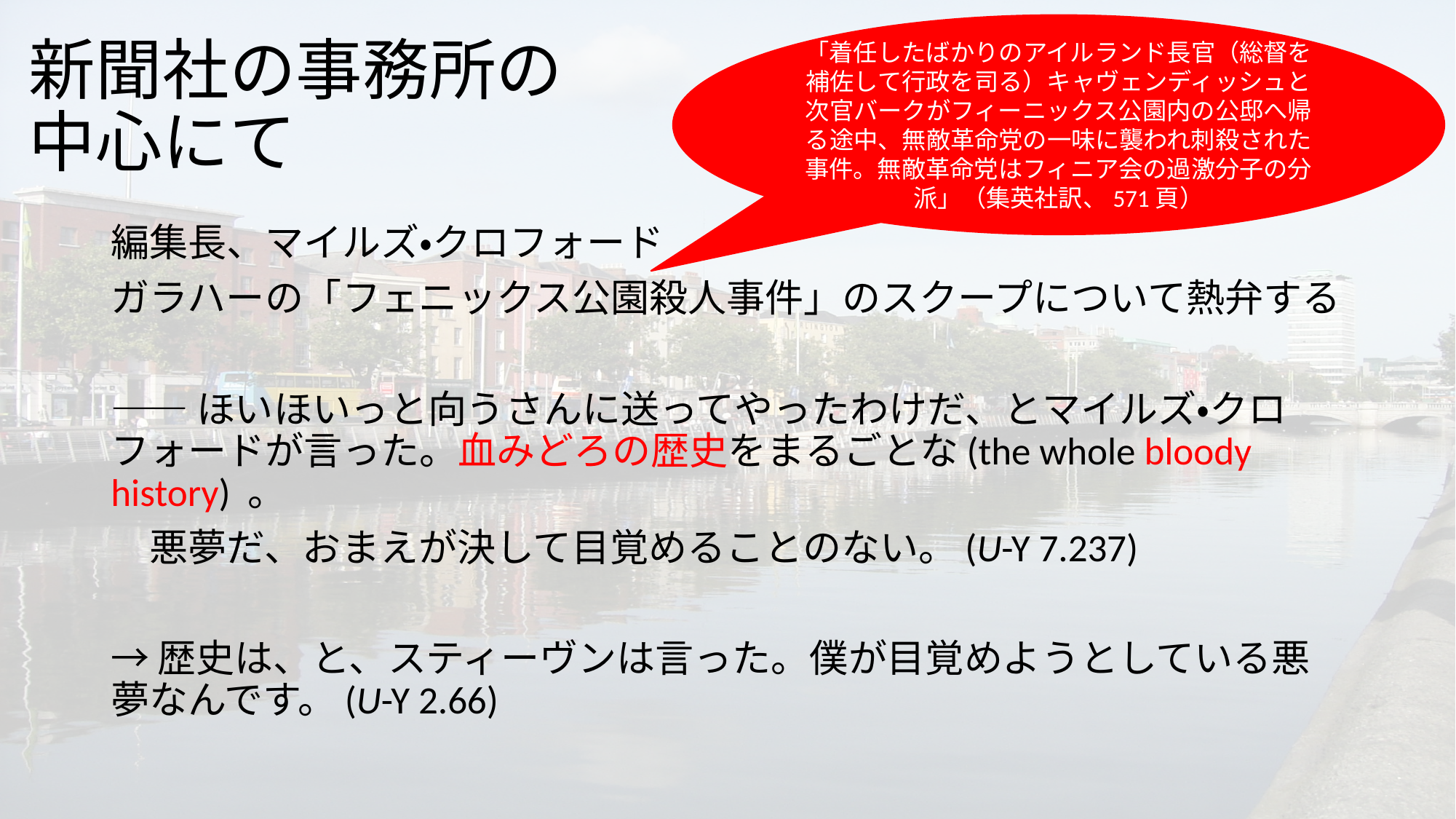

「着任したばかりのアイルランド長官（総督を補佐して行政を司る）キャヴェンディッシュと次官バークがフィーニックス公園内の公邸へ帰る途中、無敵革命党の一味に襲われ刺殺された事件。無敵革命党はフィニア会の過激分子の分派」（集英社訳、571頁）
# 新聞社の事務所の中心にて
編集長、マイルズ・クロフォード
ガラハーの「フェニックス公園殺人事件」のスクープについて熱弁する

――ほいほいっと向うさんに送ってやったわけだ、とマイルズ・クロフォードが言った。血みどろの歴史をまるごとな(the whole bloody history) 。
　悪夢だ、おまえが決して目覚めることのない。(U-Y 7.237)

→歴史は、と、スティーヴンは言った。僕が目覚めようとしている悪夢なんです。(U-Y 2.66)